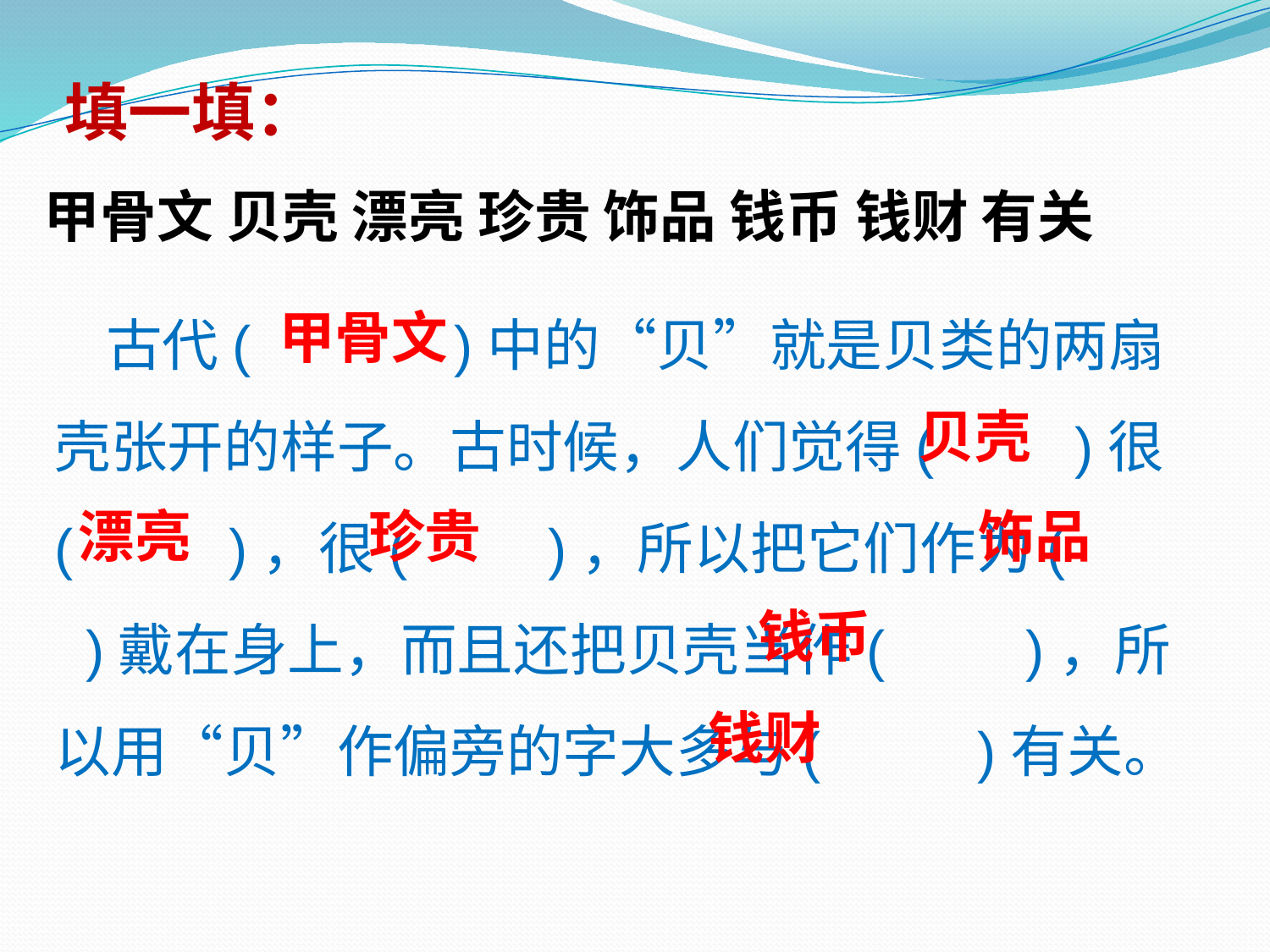

填一填：
 甲骨文 贝壳 漂亮 珍贵 饰品 钱币 钱财 有关
   古代(             )中的“贝”就是贝类的两扇壳张开的样子。古时候，人们觉得(         )很(          )，很(         )，所以把它们作为(         )戴在身上，而且还把贝壳当作(         )，所以用“贝”作偏旁的字大多与(          )有关。
甲骨文
贝壳
漂亮
珍贵
饰品
钱币
钱财